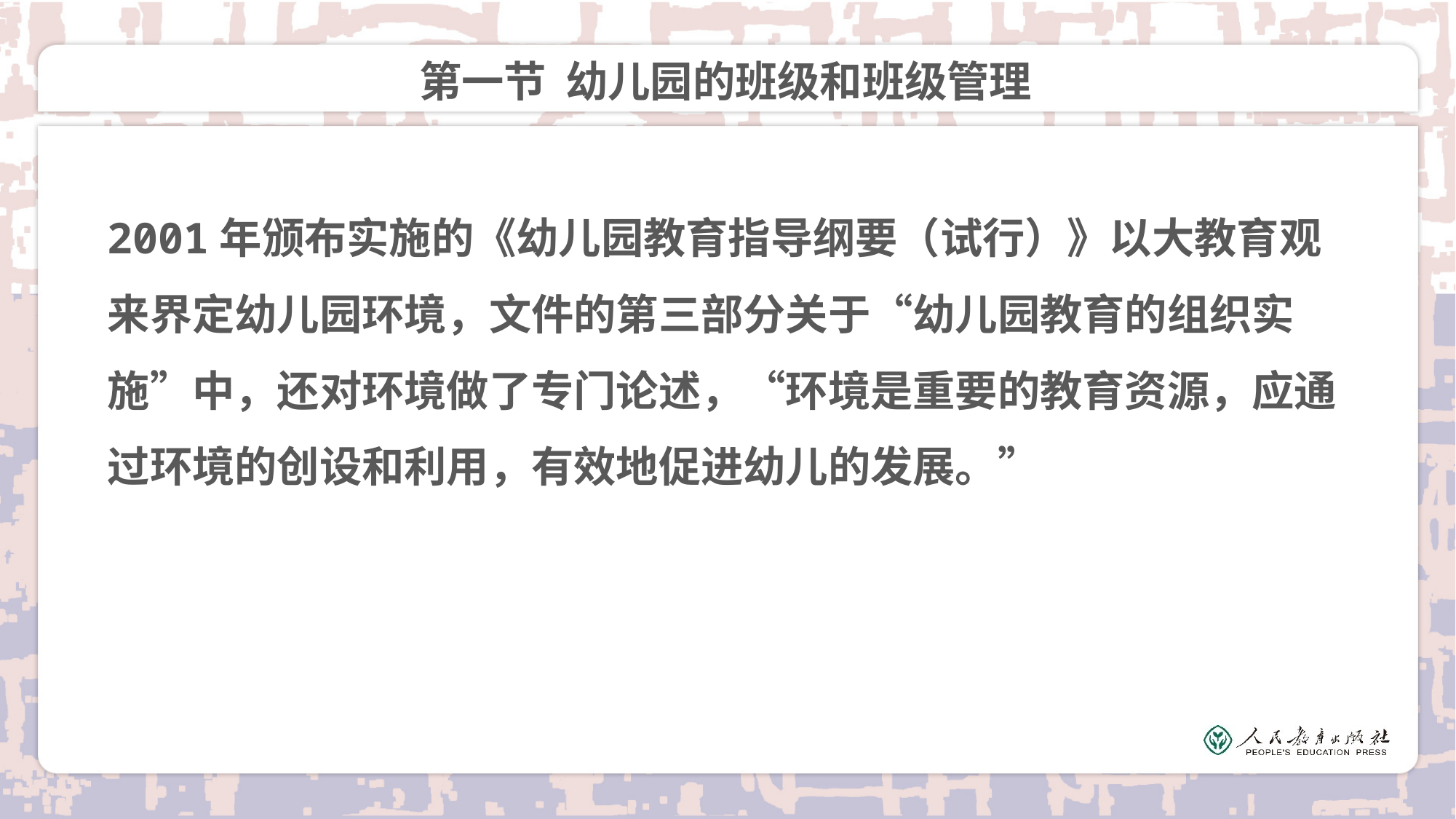

# 第一节  幼儿园的班级和班级管理
2001年颁布实施的《幼儿园教育指导纲要（试行）》以大教育观来界定幼儿园环境，文件的第三部分关于“幼儿园教育的组织实施”中，还对环境做了专门论述，“环境是重要的教育资源，应通过环境的创设和利用，有效地促进幼儿的发展。”